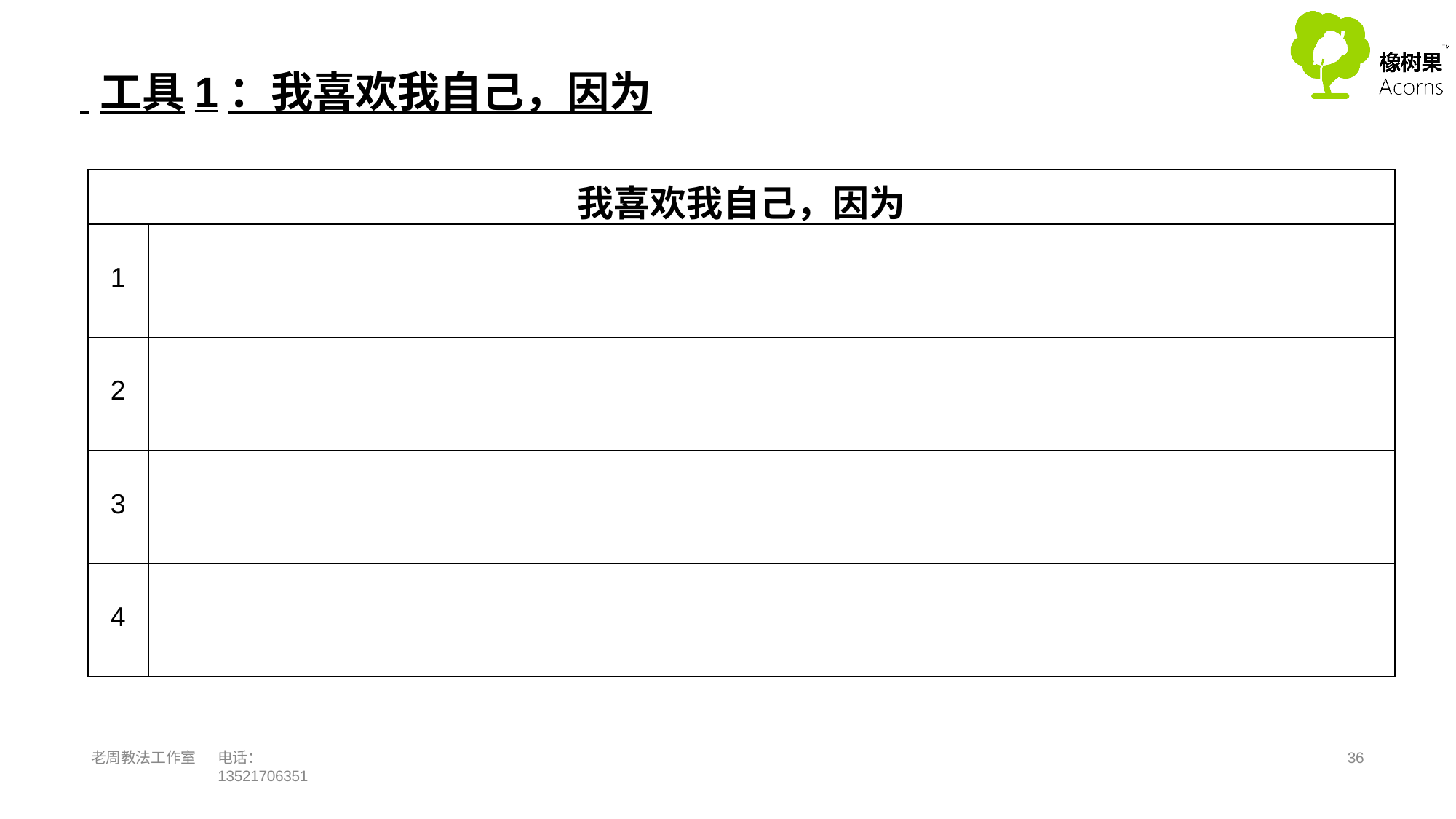

# 工具1：我喜欢我自己，因为
| 我喜欢我自己，因为 |  |
| --- | --- |
| 1 |  |
| 2 |  |
| 3 |  |
| 4 |  |
老周教法工作室
电话：13521706351
36